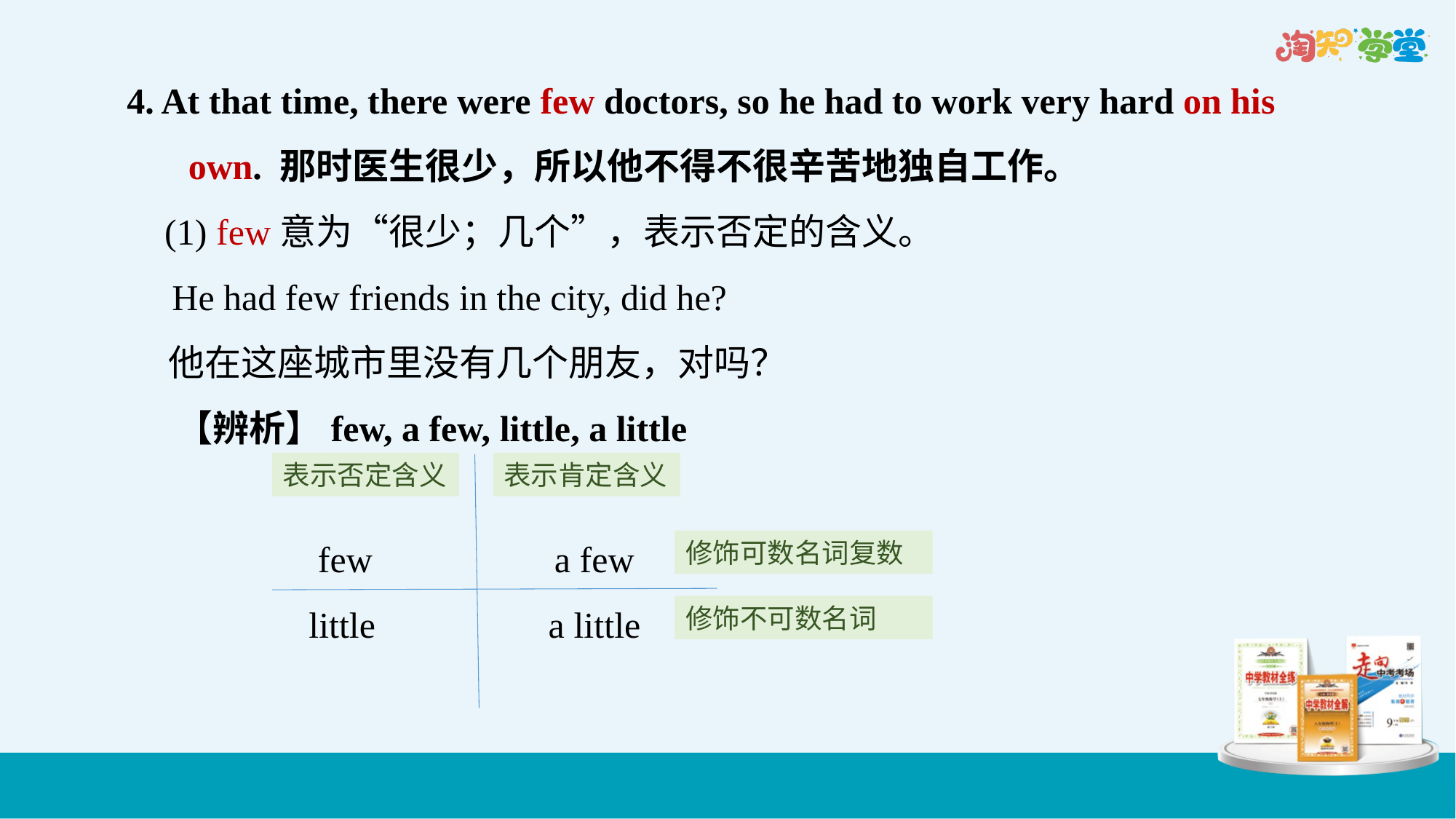

4. At that time, there were few doctors, so he had to work very hard on his own. 那时医生很少，所以他不得不很辛苦地独自工作。
　(1) few意为“很少；几个”，表示否定的含义。
　He had few friends in the city, did he?
    他在这座城市里没有几个朋友，对吗？
     【辨析】few, a few, little, a little

                     few                    a few
                    little                   a little
表示否定含义
表示肯定含义
修饰可数名词复数
修饰不可数名词